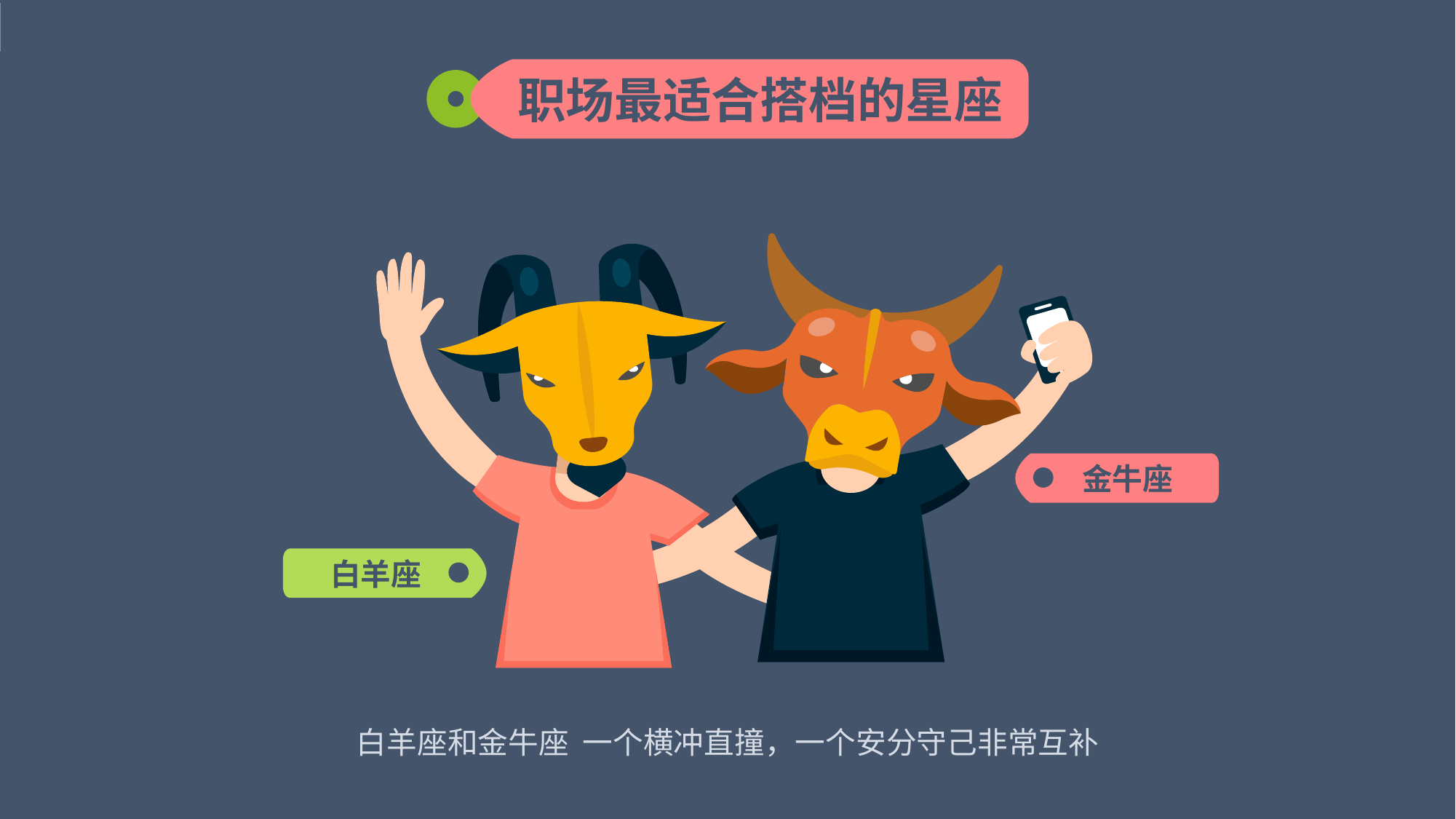

职场最适合搭档的星座

金牛座

白羊座

白羊座和金牛座  一个横冲直撞，一个安分守己非常互补